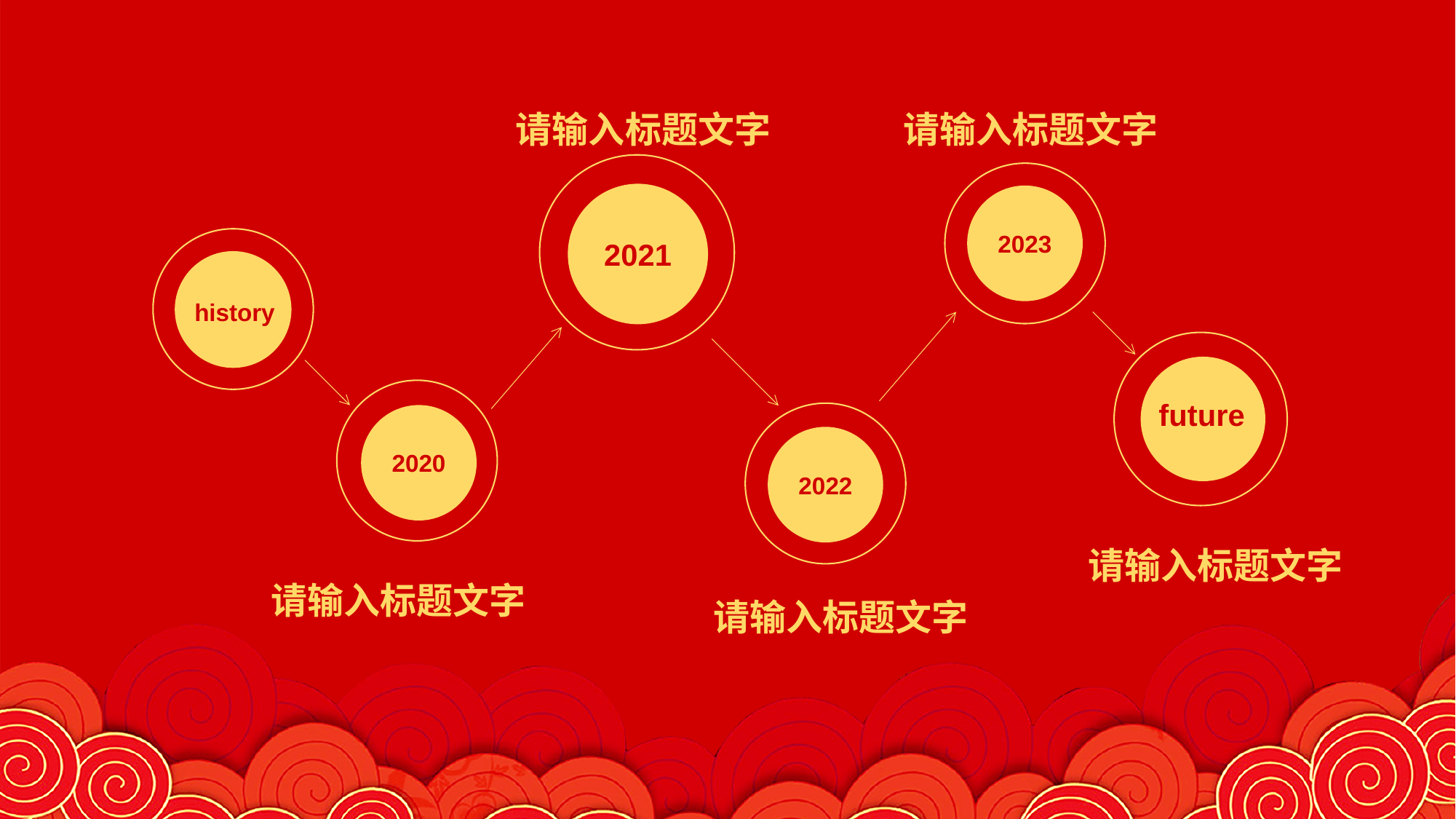

请输入标题文字
请输入标题文字

2021
2023

history

future

2020
2022
请输入标题文字
请输入标题文字
请输入标题文字